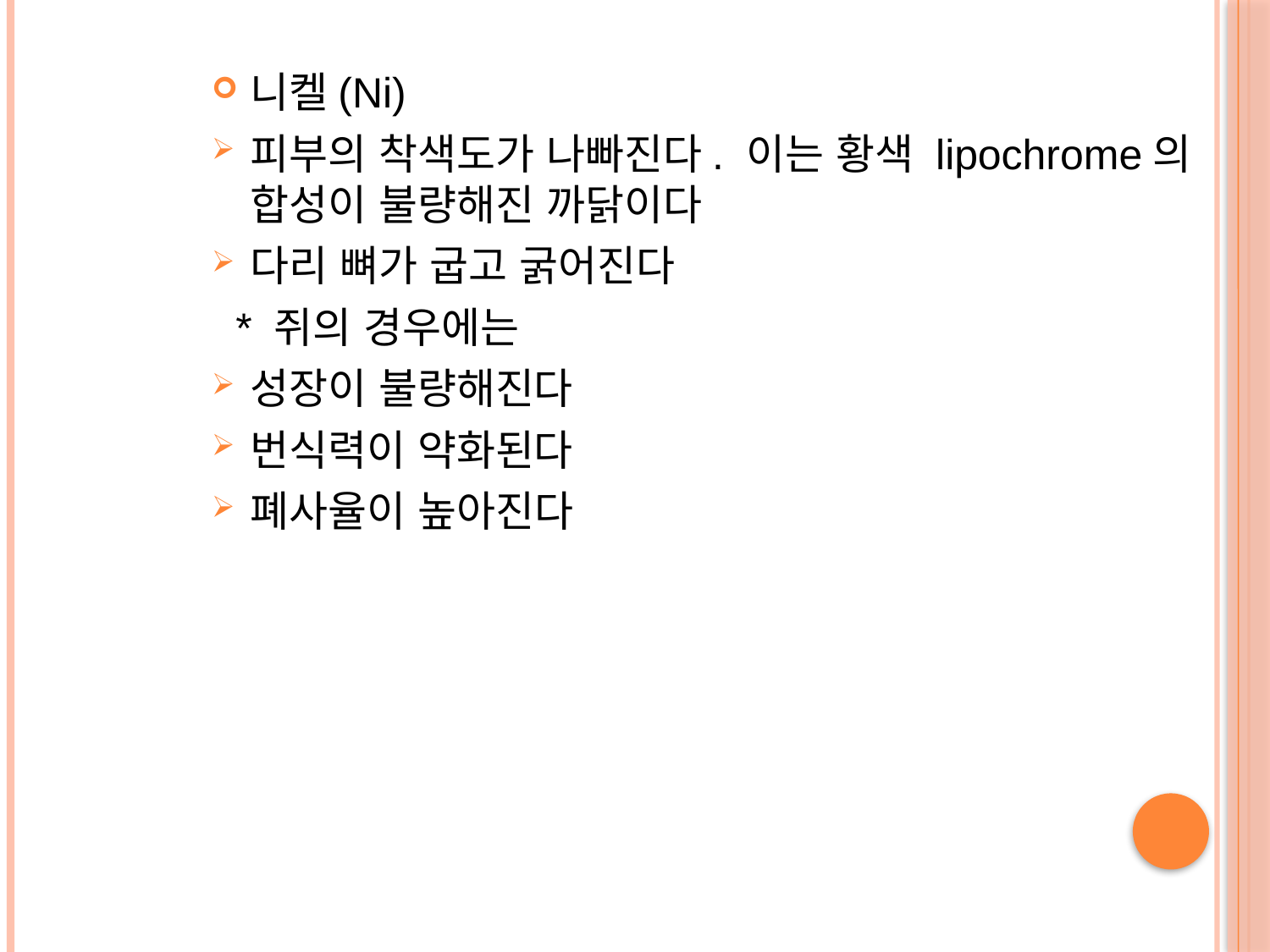

니켈(Ni)
피부의 착색도가 나빠진다. 이는 황색 lipochrome의 합성이 불량해진 까닭이다
다리 뼈가 굽고 굵어진다
  * 쥐의 경우에는
성장이 불량해진다
번식력이 약화된다
폐사율이 높아진다